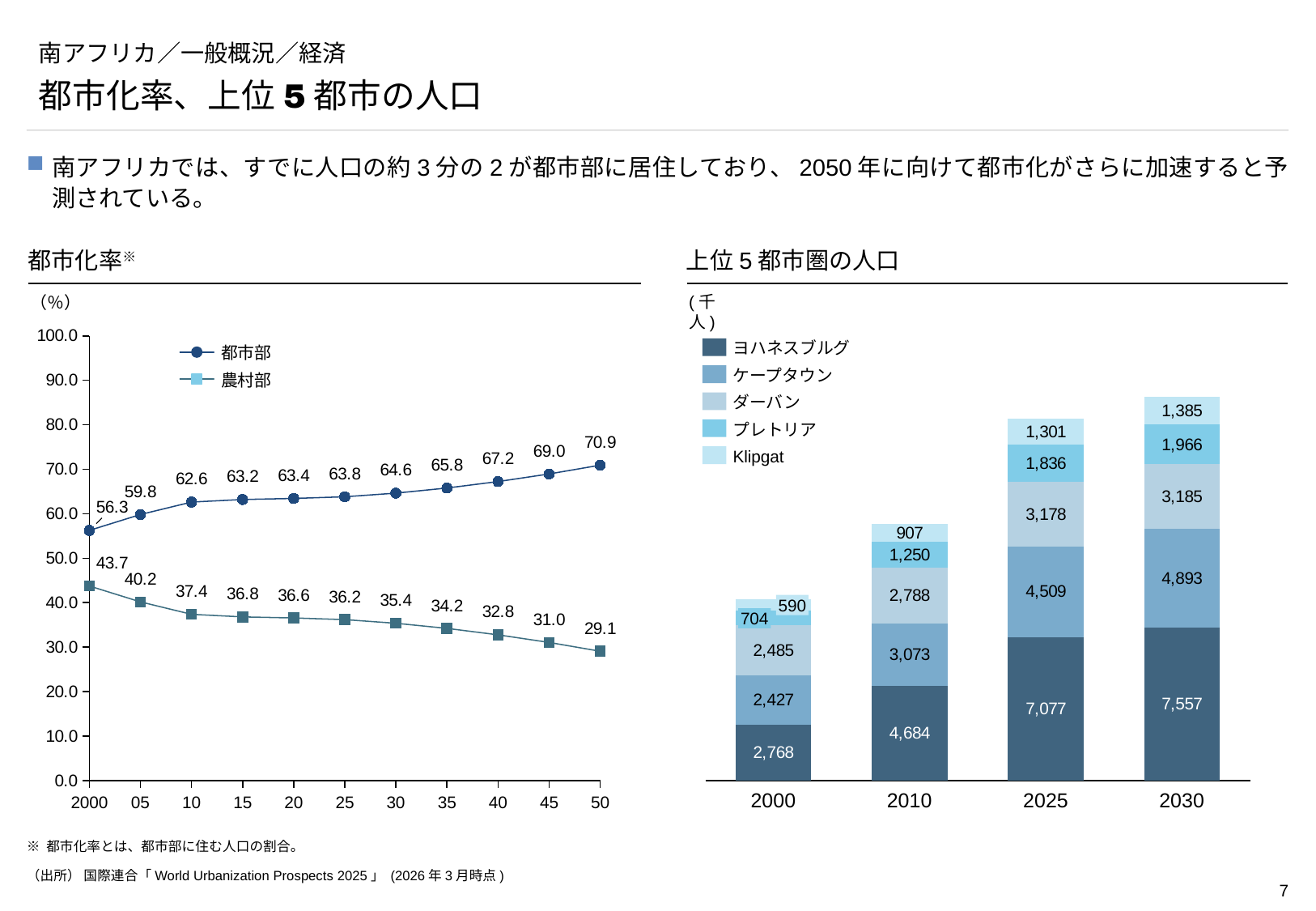

# 南アフリカ／一般概況／経済
都市化率、上位5都市の人口
南アフリカでは、すでに人口の約3分の2が都市部に居住しており、2050年に向けて都市化がさらに加速すると予測されている。
都市化率※
上位5都市圏の人口
(千人)
（％）

### Chart

| Category |  |  |
|---|---|---|
ヨハネスブルグ

都市部

ケープタウン

### Chart

| Category |  |  |  |  |  |
|---|---|---|---|---|---|
農村部

ダーバン

プレトリア

Klipgat

590
704
2000
2010
2025
2030
2000
05
10
15
20
25
30
35
40
45
50
※ 都市化率とは、都市部に住む人口の割合。
（出所） 国際連合「World Urbanization Prospects 2025」 (2026年3月時点)